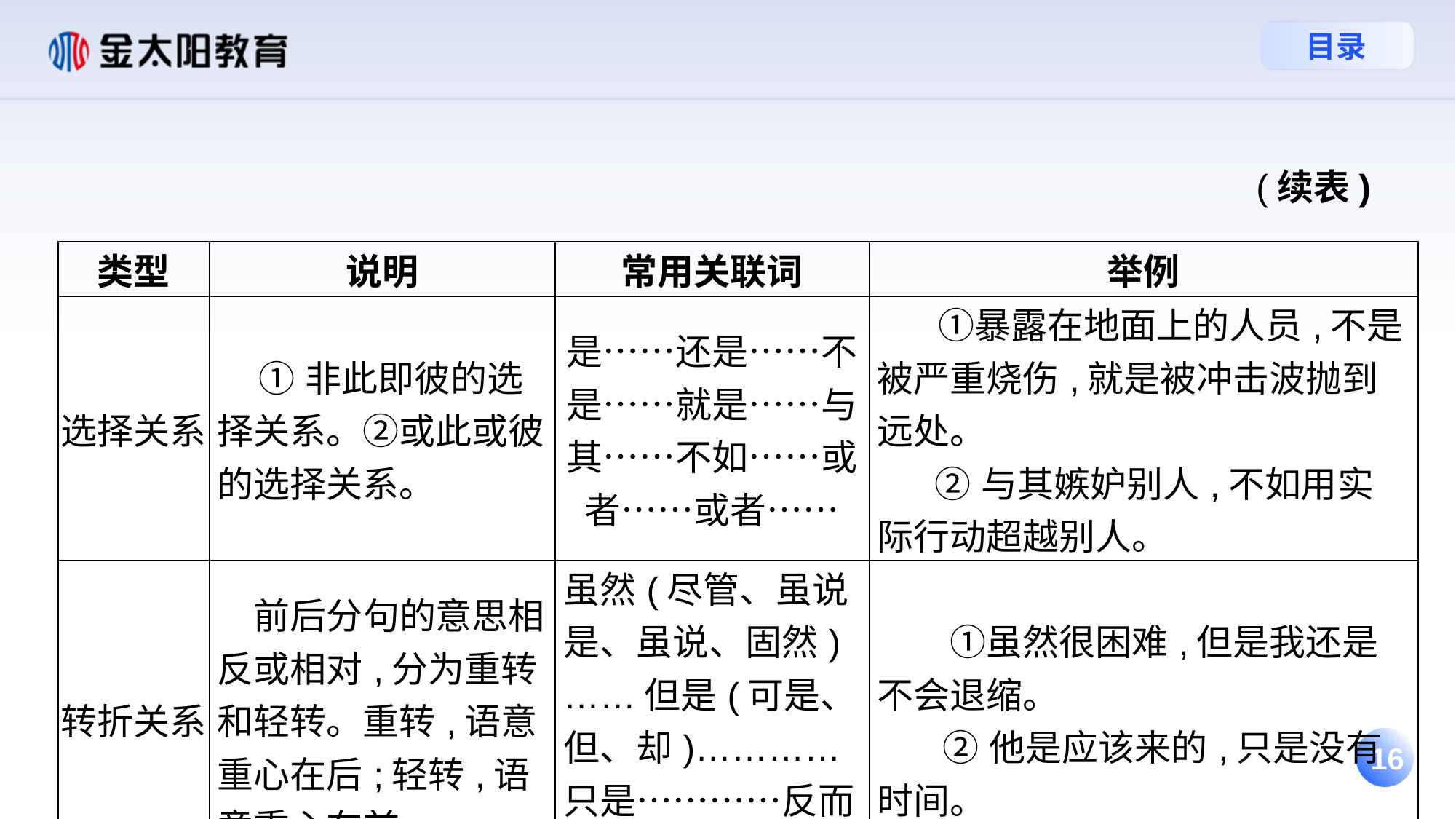

(续表)

| 类型 | 说明 | 常用关联词 | 举例 |
| --- | --- | --- | --- |
| 选择关系 | ①非此即彼的选择关系。②或此或彼的选择关系。 | 是……还是……不是……就是……与其……不如……或者……或者…… | ①暴露在地面上的人员,不是被严重烧伤,就是被冲击波抛到远处。 ②与其嫉妒别人,不如用实际行动超越别人。 |
| 转折关系 | 前后分句的意思相反或相对,分为重转和轻转。重转,语意重心在后;轻转,语意重心在前。 | 虽然(尽管、虽说是、虽说、固然)……但是(可是、但、却)…………只是…………反而…… | ①虽然很困难,但是我还是不会退缩。 ②他是应该来的,只是没有时间。 |